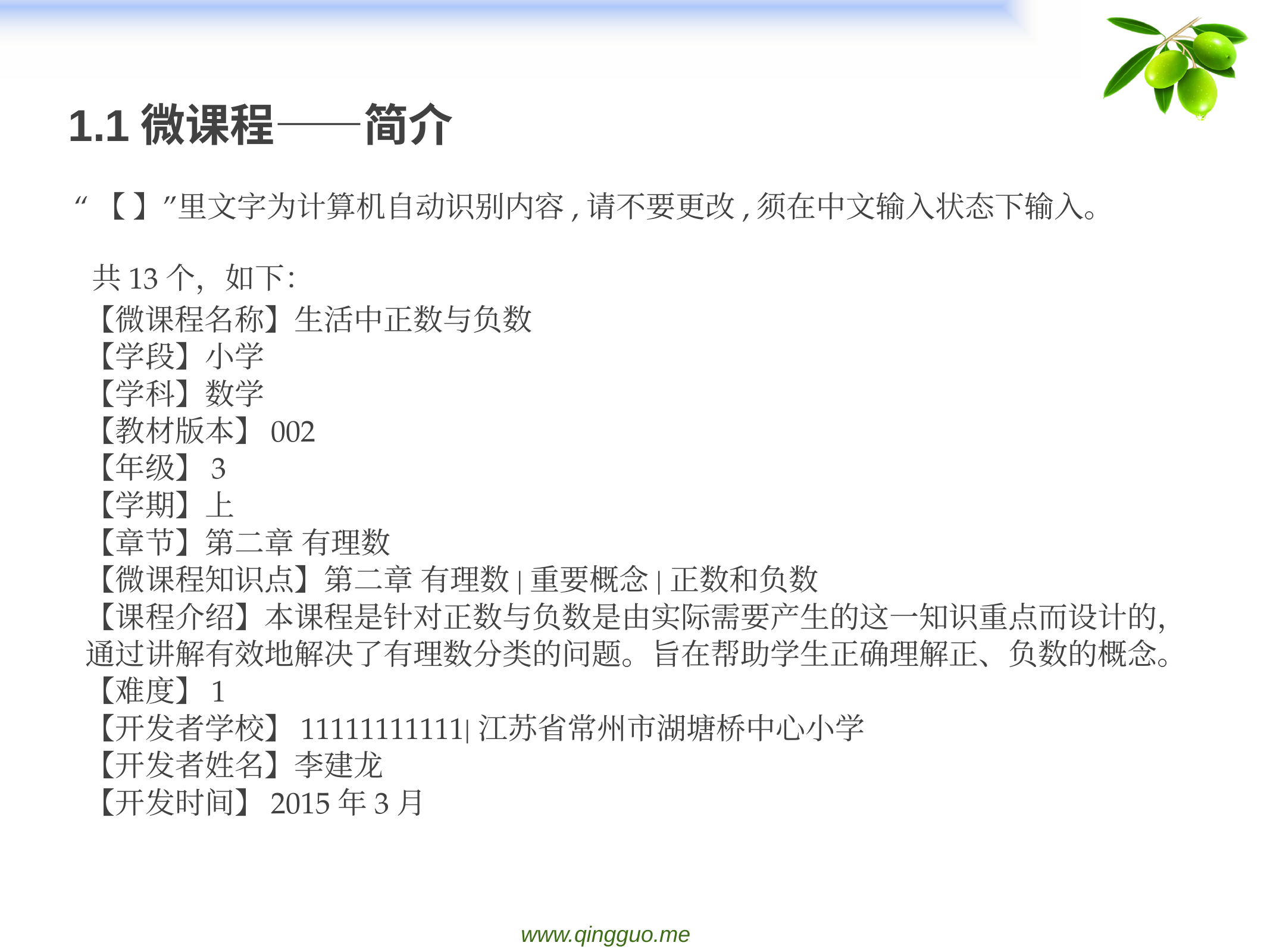

1.1微课程——简介
    “【 】”里文字为计算机自动识别内容,请不要更改,须在中文输入状态下输入。

             共13个，如下：
【微课程名称】生活中正数与负数
【学段】小学
【学科】数学
【教材版本】002
【年级】3
【学期】上
【章节】第二章 有理数
【微课程知识点】第二章 有理数|重要概念|正数和负数
【课程介绍】本课程是针对正数与负数是由实际需要产生的这一知识重点而设计的，  通过讲解有效地解决了有理数分类的问题。旨在帮助学生正确理解正、负数的概念。
【难度】1
【开发者学校】11111111111|江苏省常州市湖塘桥中心小学
【开发者姓名】李建龙
【开发时间】2015年3月